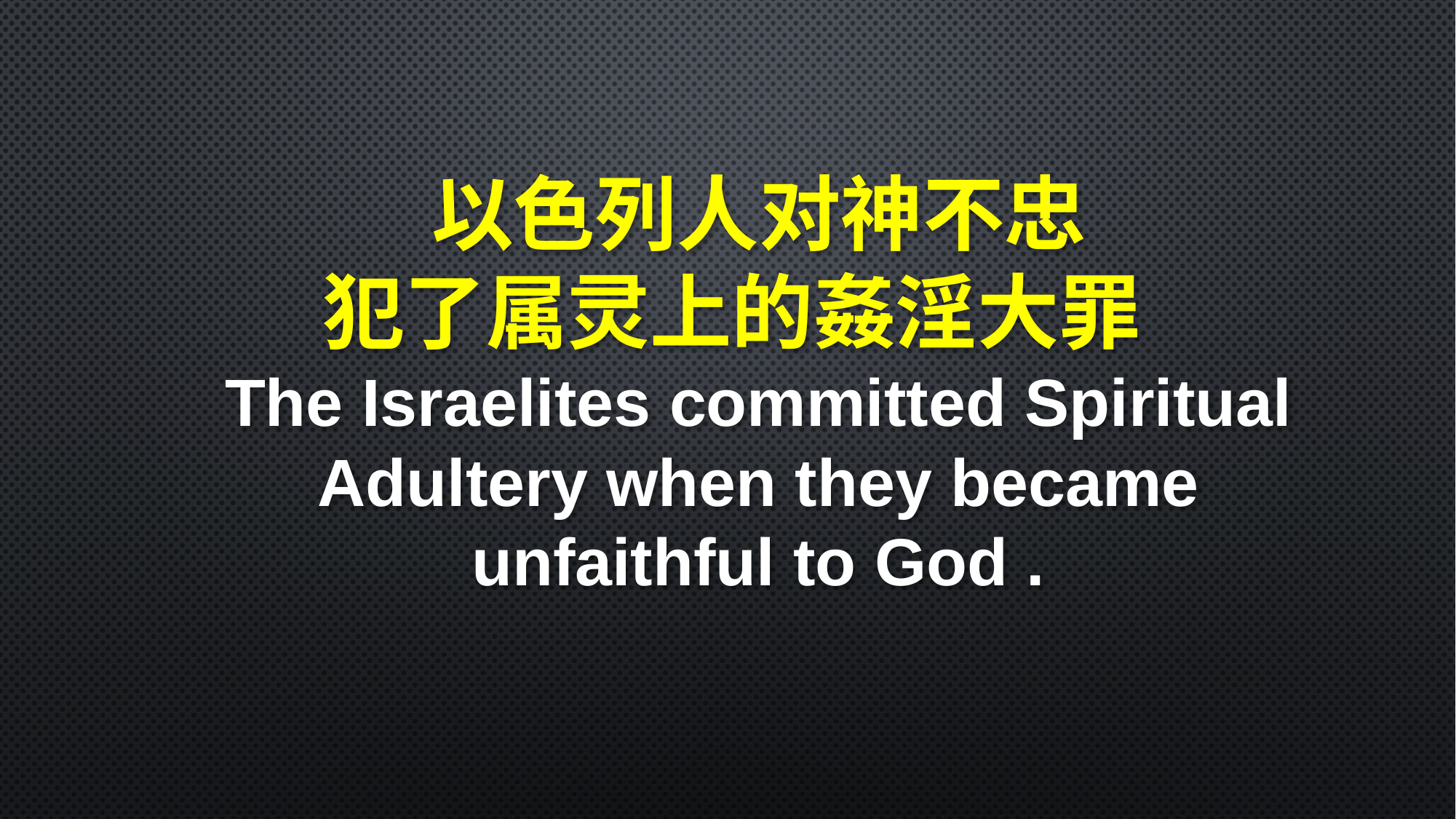

以色列人对神不忠
犯了属灵上的姦淫大罪
The Israelites committed Spiritual Adultery when they became unfaithful to God .